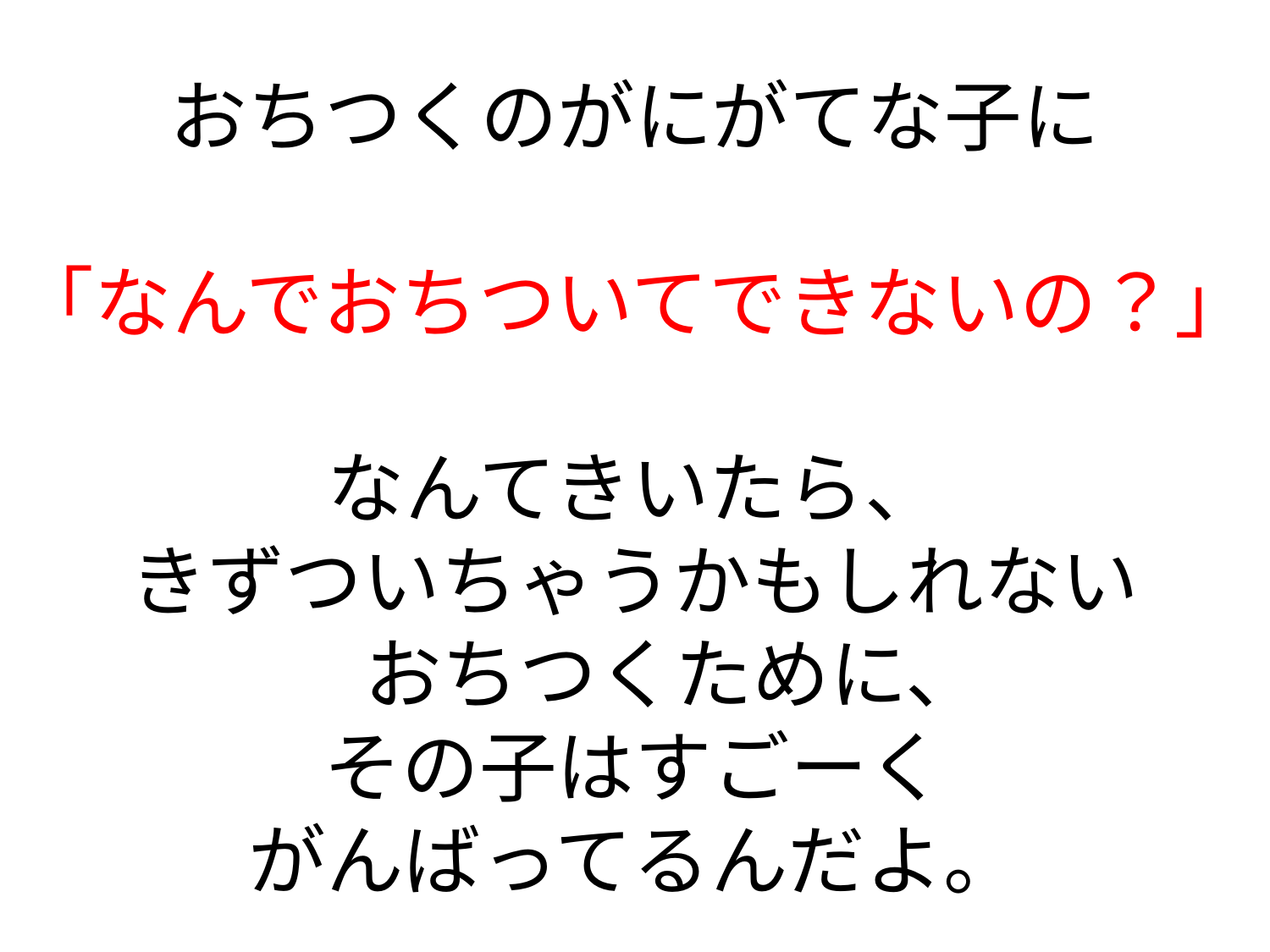

# おちつくのがにがてな子に 「なんでおちついてできないの？」 なんてきいたら、 きずついちゃうかもしれない 　おちつくために、 その子はすごーく がんばってるんだよ。